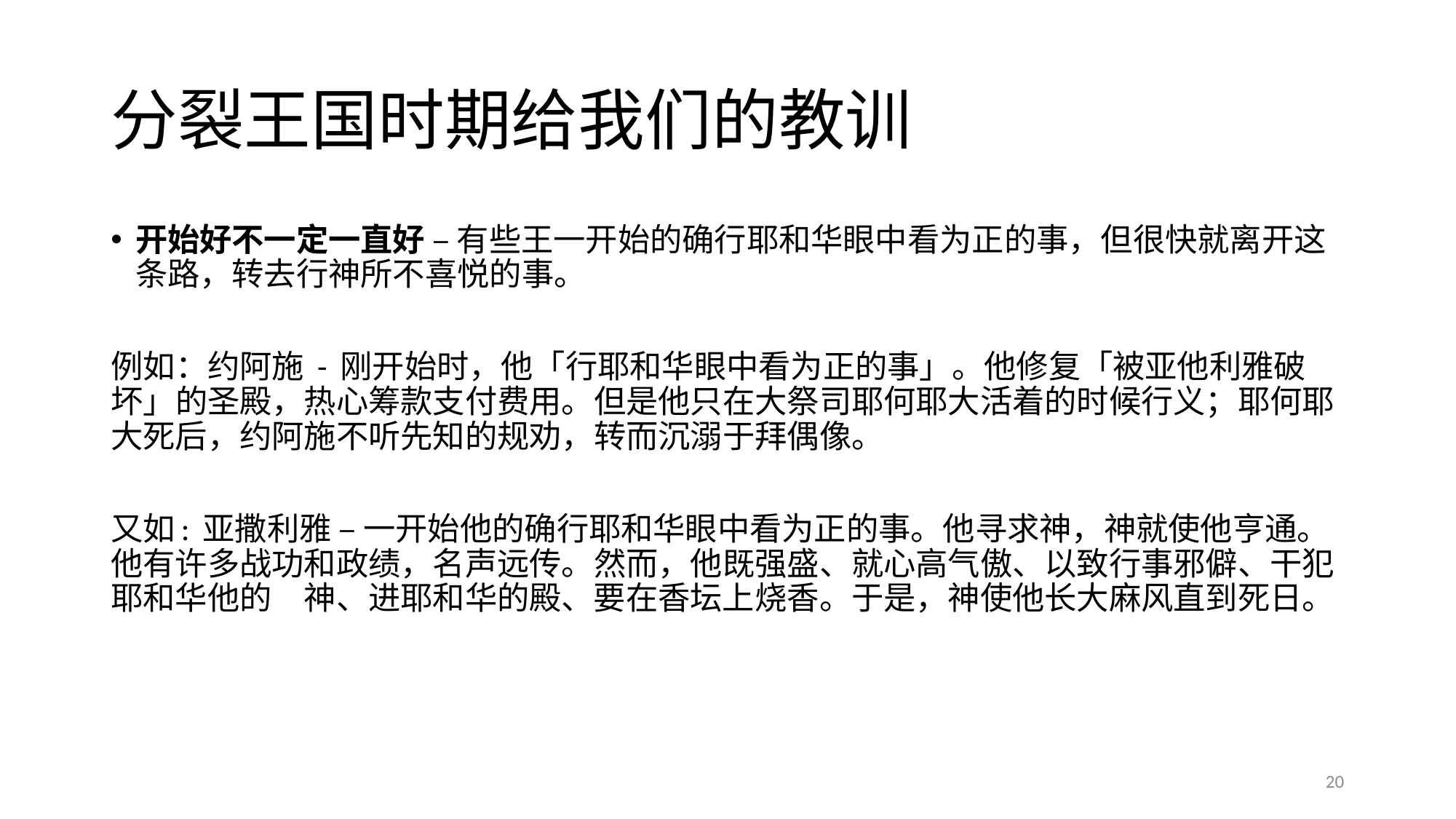

# 分裂王国时期给我们的教训
开始好不一定一直好 – 有些王一开始的确行耶和华眼中看为正的事，但很快就离开这条路，转去行神所不喜悦的事。

例如：约阿施 - 刚开始时，他「行耶和华眼中看为正的事」。他修复「被亚他利雅破坏」的圣殿，热心筹款支付费用。但是他只在大祭司耶何耶大活着的时候行义；耶何耶大死后，约阿施不听先知的规劝，转而沉溺于拜偶像。

又如: 亚撒利雅 – 一开始他的确行耶和华眼中看为正的事。他寻求神，神就使他亨通。他有许多战功和政绩，名声远传。然而，他既强盛、就心高气傲、以致行事邪僻、干犯耶和华他的　神、进耶和华的殿、要在香坛上烧香。于是，神使他长大麻风直到死日。

20